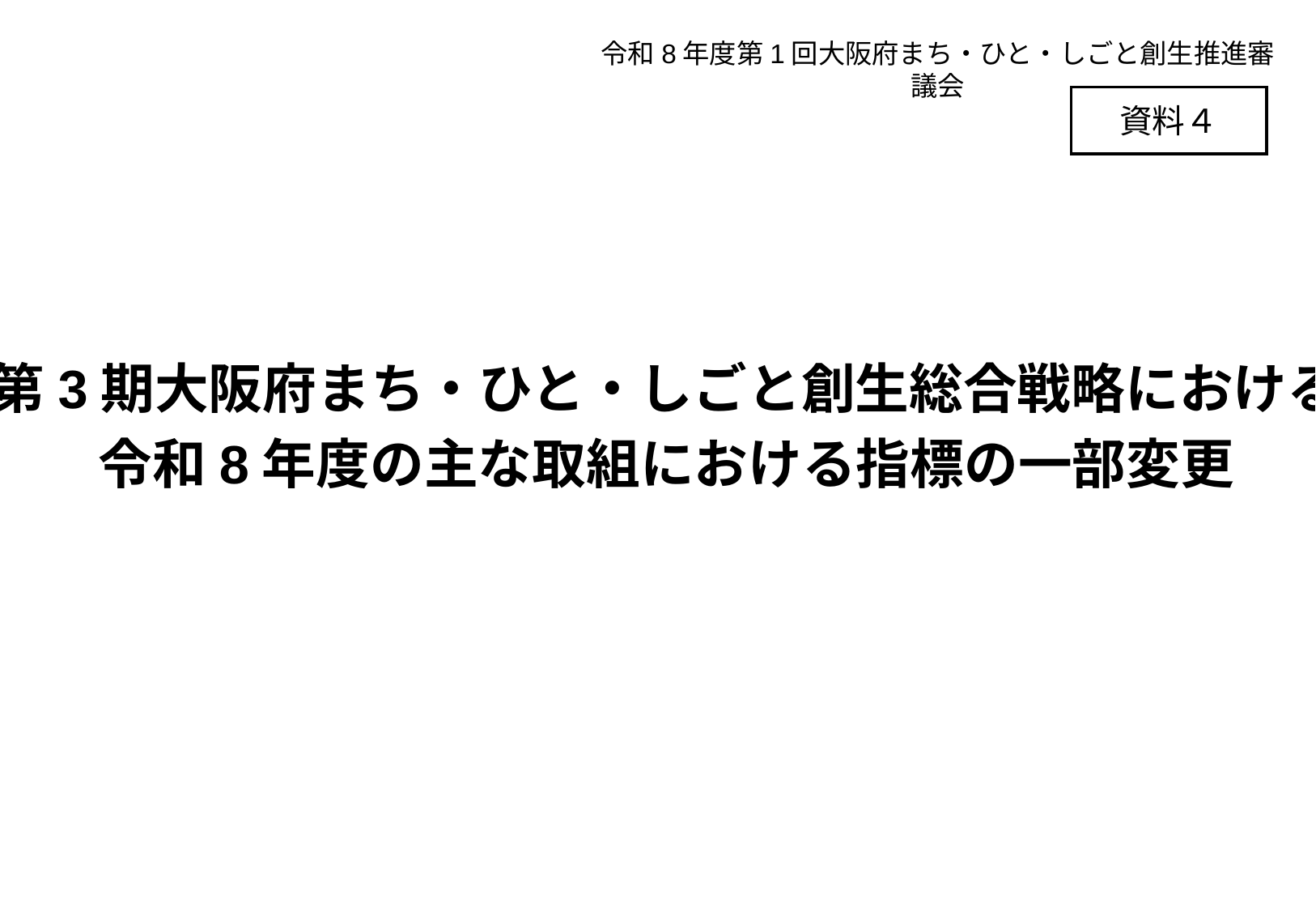

令和8年度第1回大阪府まち・ひと・しごと創生推進審議会
資料４
第3期大阪府まち・ひと・しごと創生総合戦略における
令和8年度の主な取組における指標の一部変更